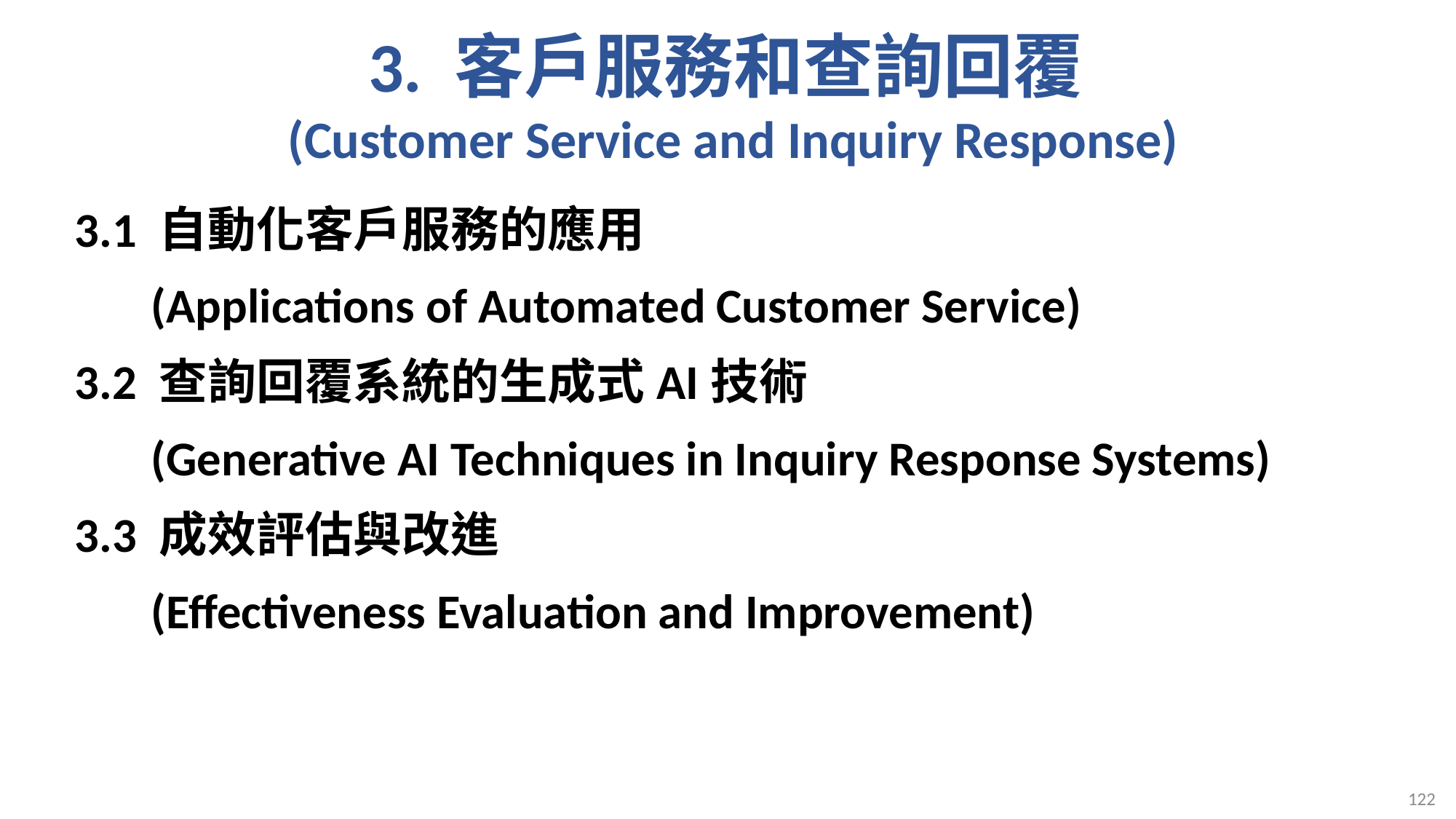

# 3. 客戶服務和查詢回覆 (Customer Service and Inquiry Response)
3.1 自動化客戶服務的應用
       (Applications of Automated Customer Service)
3.2 查詢回覆系統的生成式AI技術
       (Generative AI Techniques in Inquiry Response Systems)
3.3 成效評估與改進
       (Effectiveness Evaluation and Improvement)
122